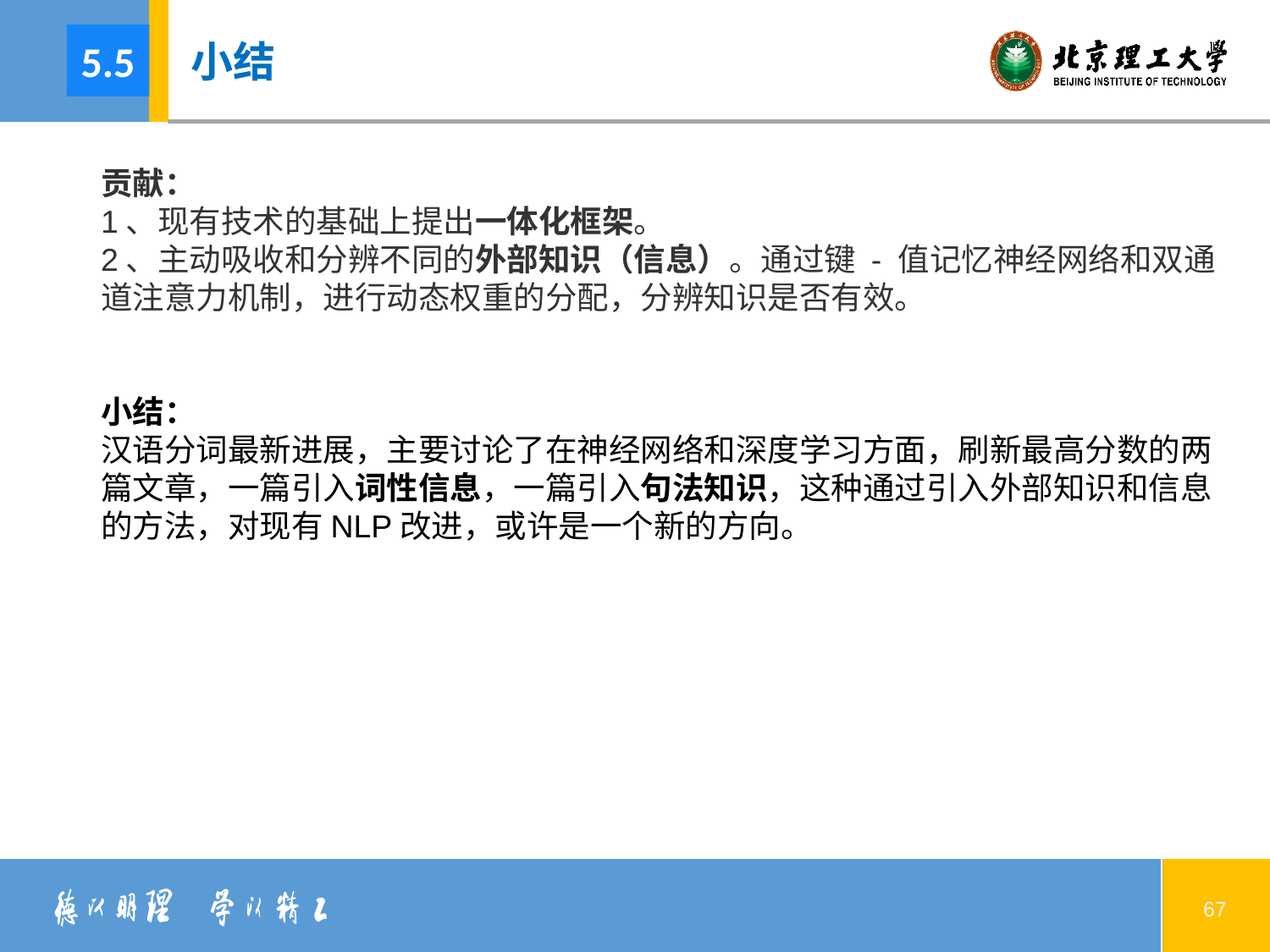

5.5
小结
贡献：
1、现有技术的基础上提出一体化框架。
2、主动吸收和分辨不同的外部知识（信息）。通过键 - 值记忆神经网络和双通道注意力机制，进行动态权重的分配，分辨知识是否有效。

小结：
汉语分词最新进展，主要讨论了在神经网络和深度学习方面，刷新最高分数的两篇文章，一篇引入词性信息，一篇引入句法知识，这种通过引入外部知识和信息的方法，对现有NLP改进，或许是一个新的方向。